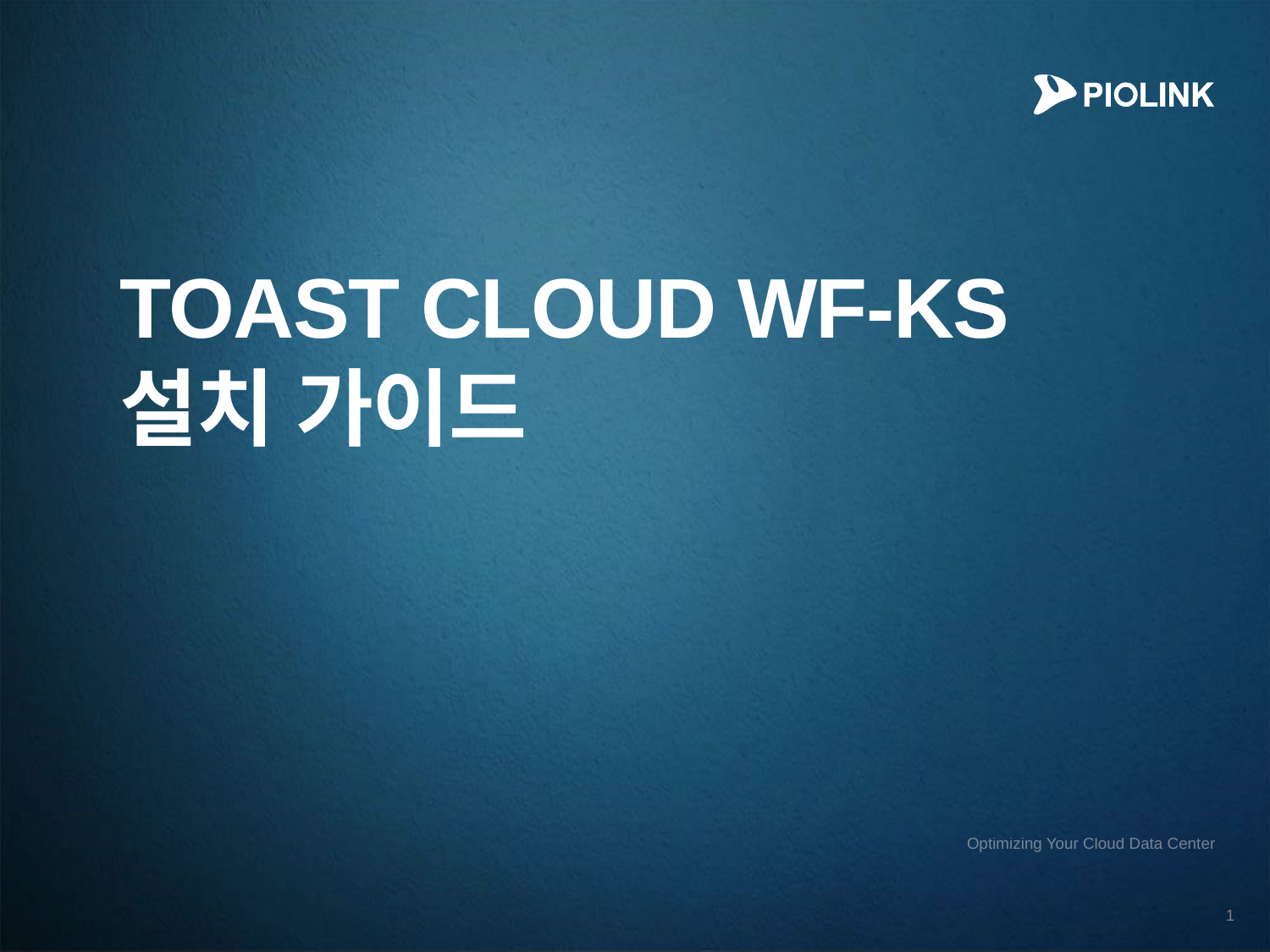

# TOAST CLOUD WF-KS 설치 가이드
㈜ 파이오링크
2019.11.26
1